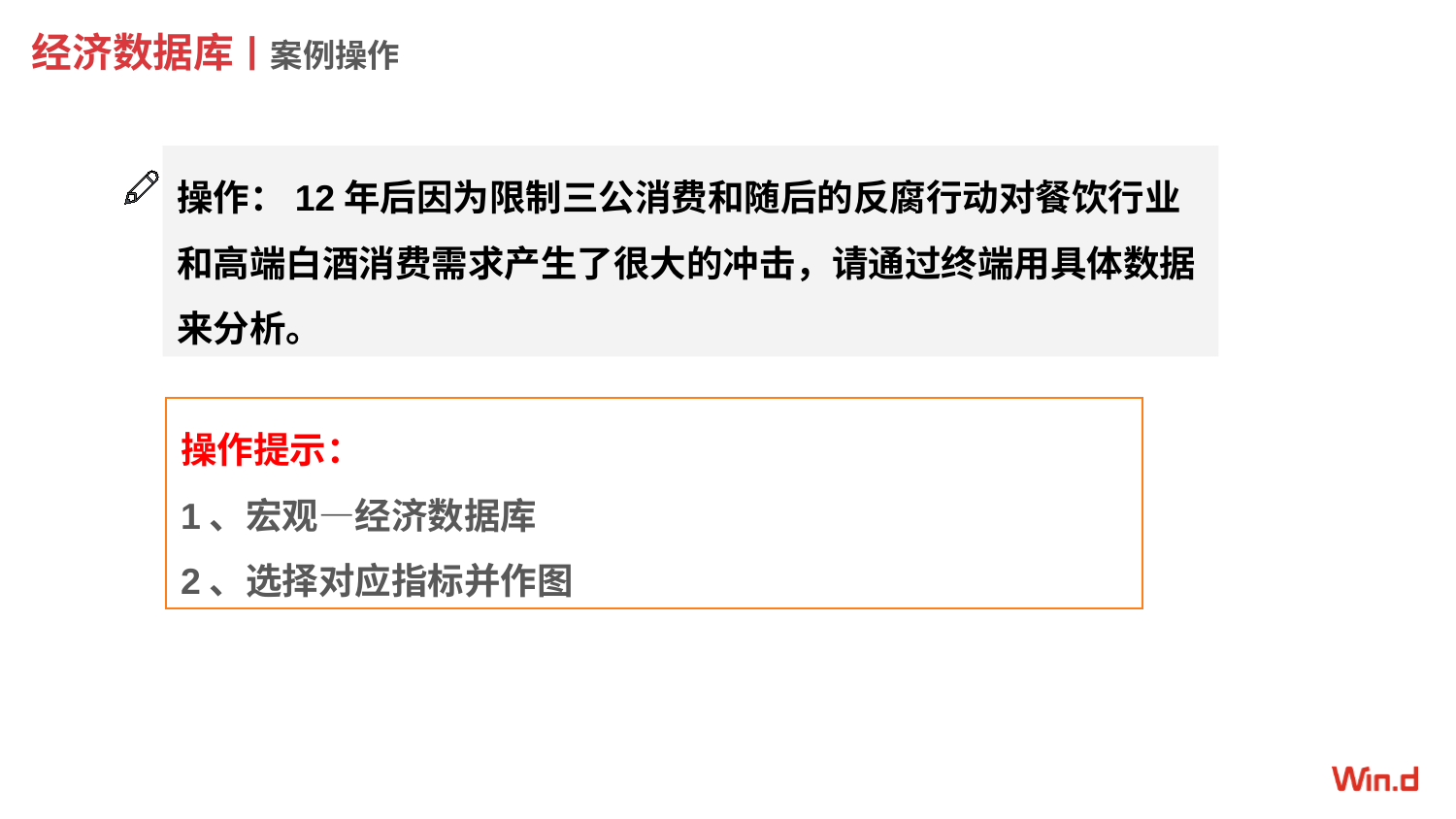

经济数据库丨案例操作
操作：12年后因为限制三公消费和随后的反腐行动对餐饮行业和高端白酒消费需求产生了很大的冲击，请通过终端用具体数据来分析。

操作提示：
1、宏观—经济数据库
2、选择对应指标并作图